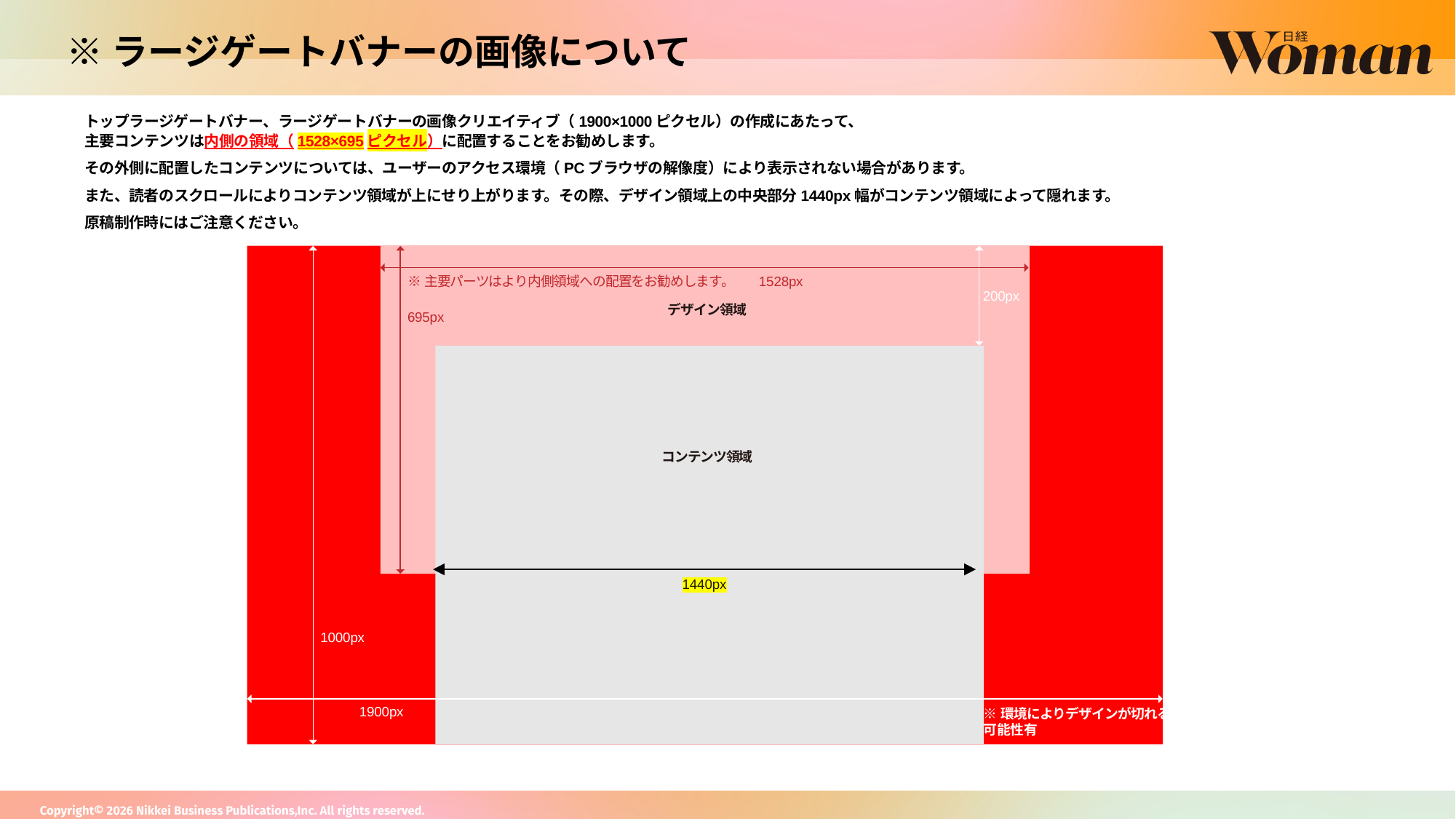

※ラージゲートバナーの画像について
トップラージゲートバナー、ラージゲートバナーの画像クリエイティブ（1900×1000ピクセル）の作成にあたって、
主要コンテンツは内側の領域（1528×695ピクセル）に配置することをお勧めします。
その外側に配置したコンテンツについては、ユーザーのアクセス環境（PCブラウザの解像度）により表示されない場合があります。
また、読者のスクロールによりコンテンツ領域が上にせり上がります。その際、デザイン領域上の中央部分1440px幅がコンテンツ領域によって隠れます。
原稿制作時にはご注意ください。

※主要パーツはより内側領域への配置をお勧めします。
1528px
200px
デザイン領域
695px
コンテンツ領域
1440px
1000px
1900px
※環境によりデザインが切れる
可能性有